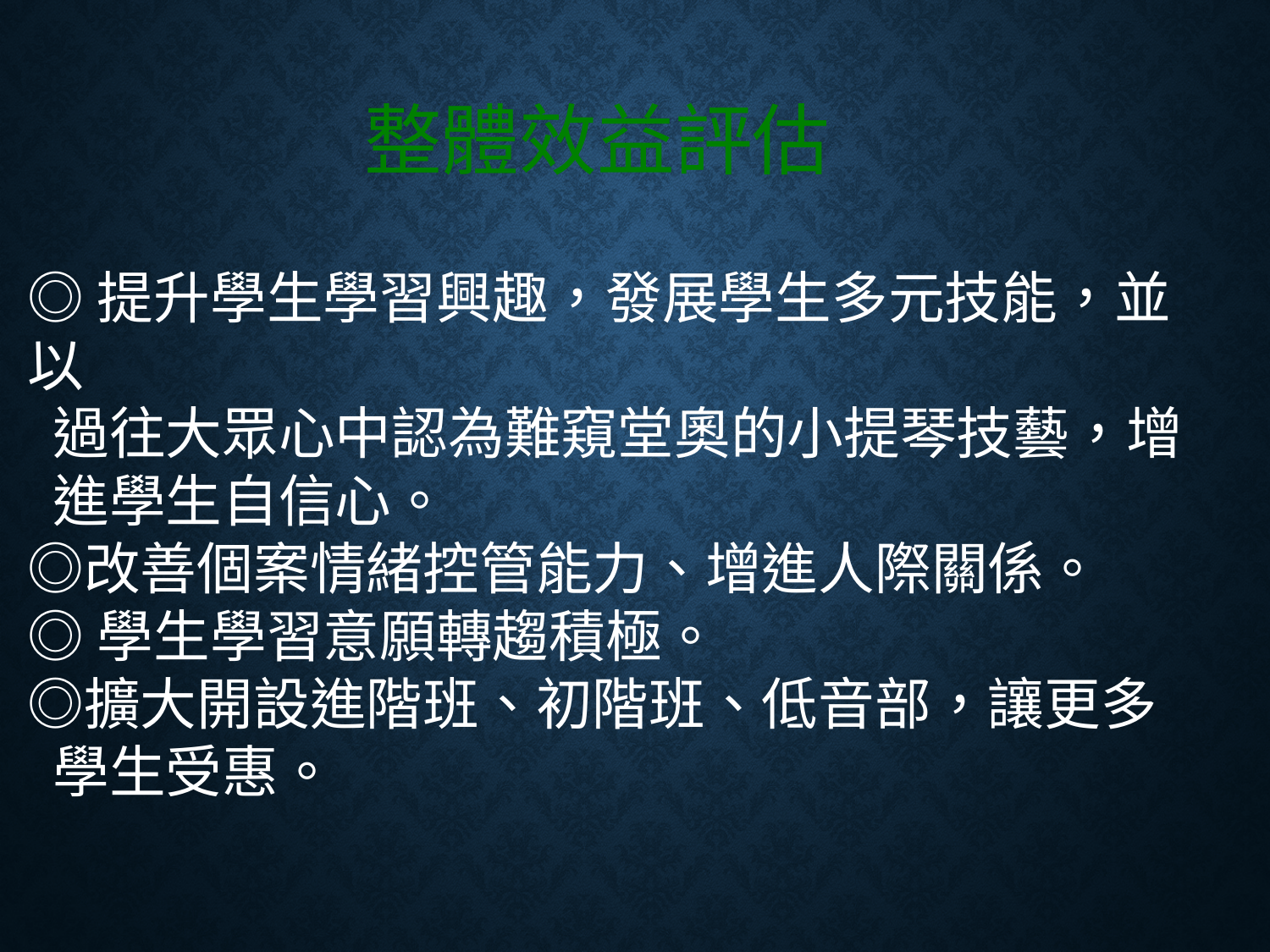

整體效益評估
◎提升學生學習興趣，發展學生多元技能，並以
  過往大眾心中認為難窺堂奧的小提琴技藝，增
  進學生自信心。
◎改善個案情緒控管能力、增進人際關係。
◎學生學習意願轉趨積極。
◎擴大開設進階班、初階班、低音部，讓更多
  學生受惠。